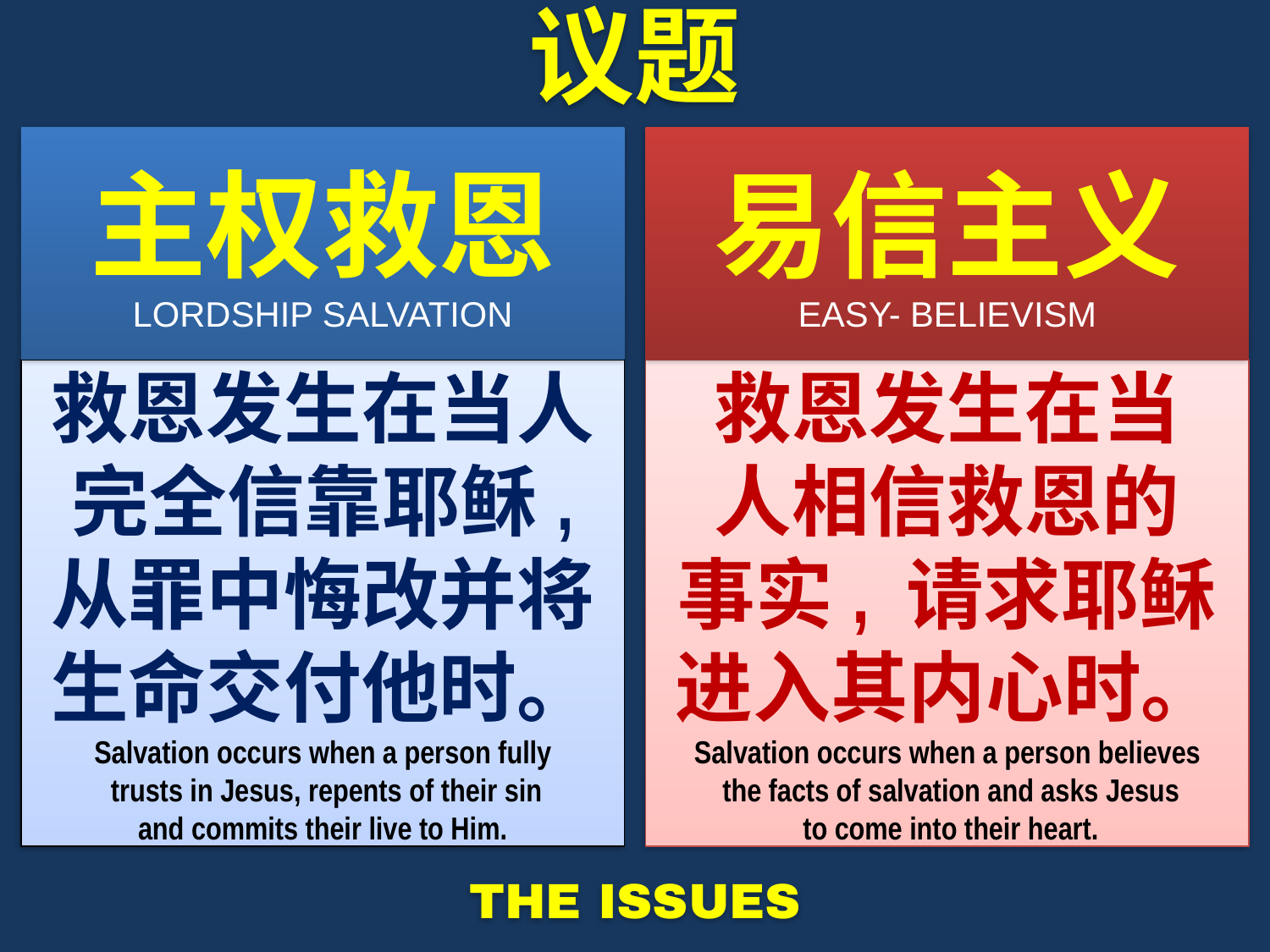

议题
主权救恩
LORDSHIP SALVATION
易信主义
EASY- BELIEVISM
救恩发生在当人完全信靠耶稣, 从罪中悔改并将生命交付他时。
Salvation occurs when a person fully
 trusts in Jesus, repents of their sin
 and commits their live to Him.
救恩发生在当
人相信救恩的
事实, 请求耶稣进入其内心时。
Salvation occurs when a person believes
 the facts of salvation and asks Jesus
 to come into their heart.
THE ISSUES